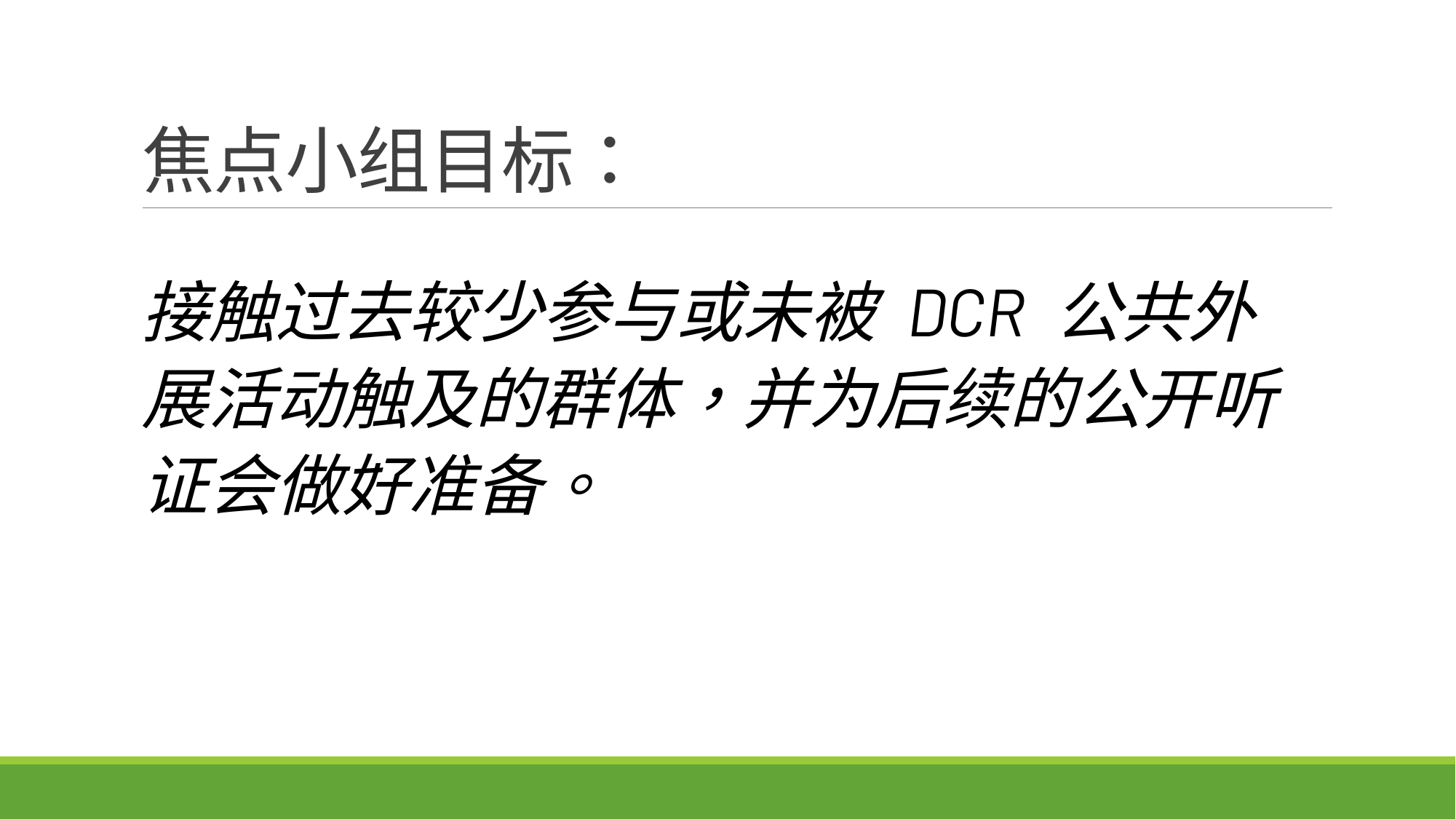

# 焦点小组目标：
接触过去较少参与或未被 DCR 公共外展活动触及的群体，并为后续的公开听证会做好准备。